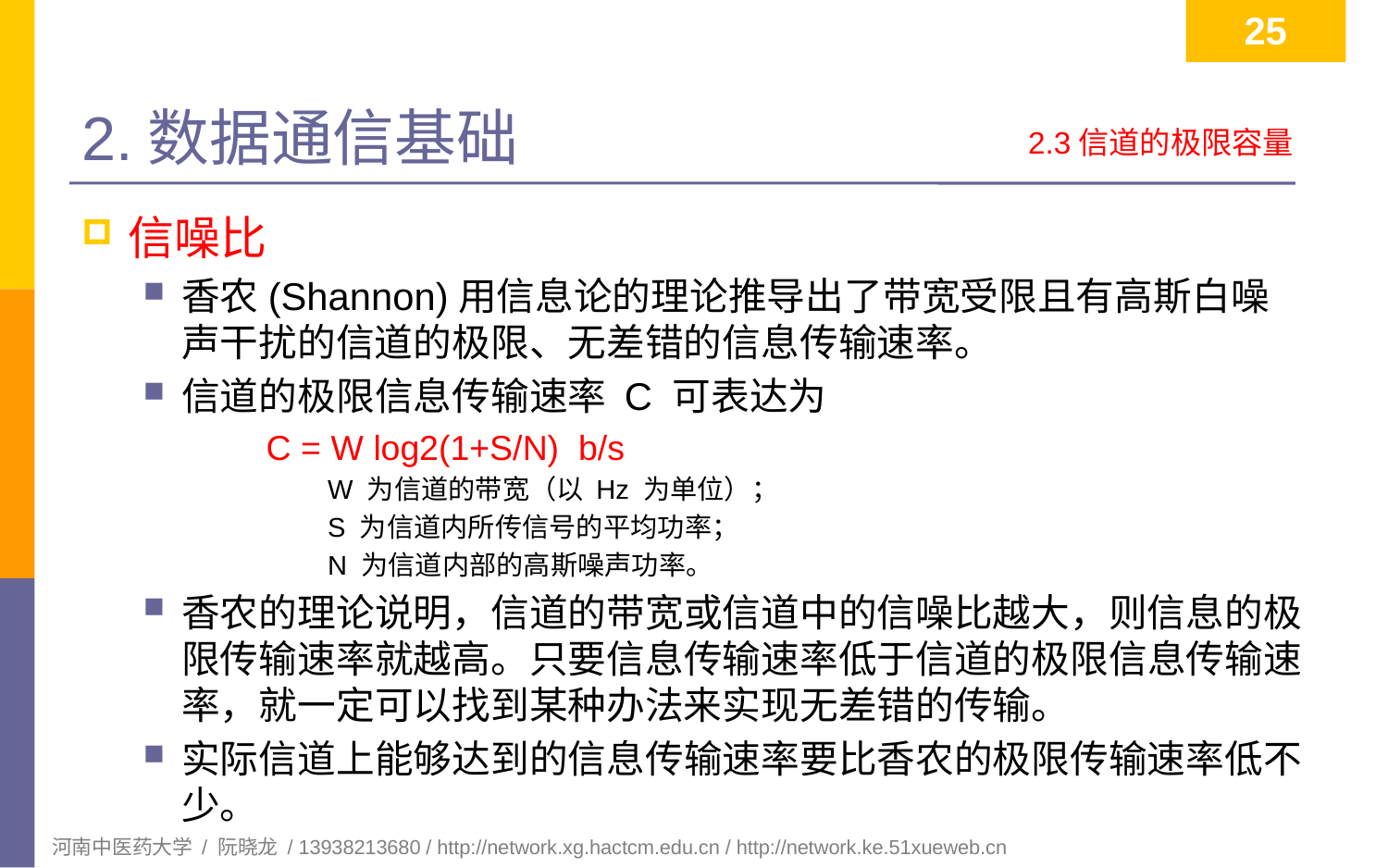

25
# 2.数据通信基础
2.3信道的极限容量

信噪比
香农(Shannon)用信息论的理论推导出了带宽受限且有高斯白噪声干扰的信道的极限、无差错的信息传输速率。
信道的极限信息传输速率 C 可表达为
C = W log2(1+S/N)  b/s
W 为信道的带宽（以 Hz 为单位）；
S 为信道内所传信号的平均功率；
N 为信道内部的高斯噪声功率。
香农的理论说明，信道的带宽或信道中的信噪比越大，则信息的极限传输速率就越高。只要信息传输速率低于信道的极限信息传输速率，就一定可以找到某种办法来实现无差错的传输。
实际信道上能够达到的信息传输速率要比香农的极限传输速率低不少。